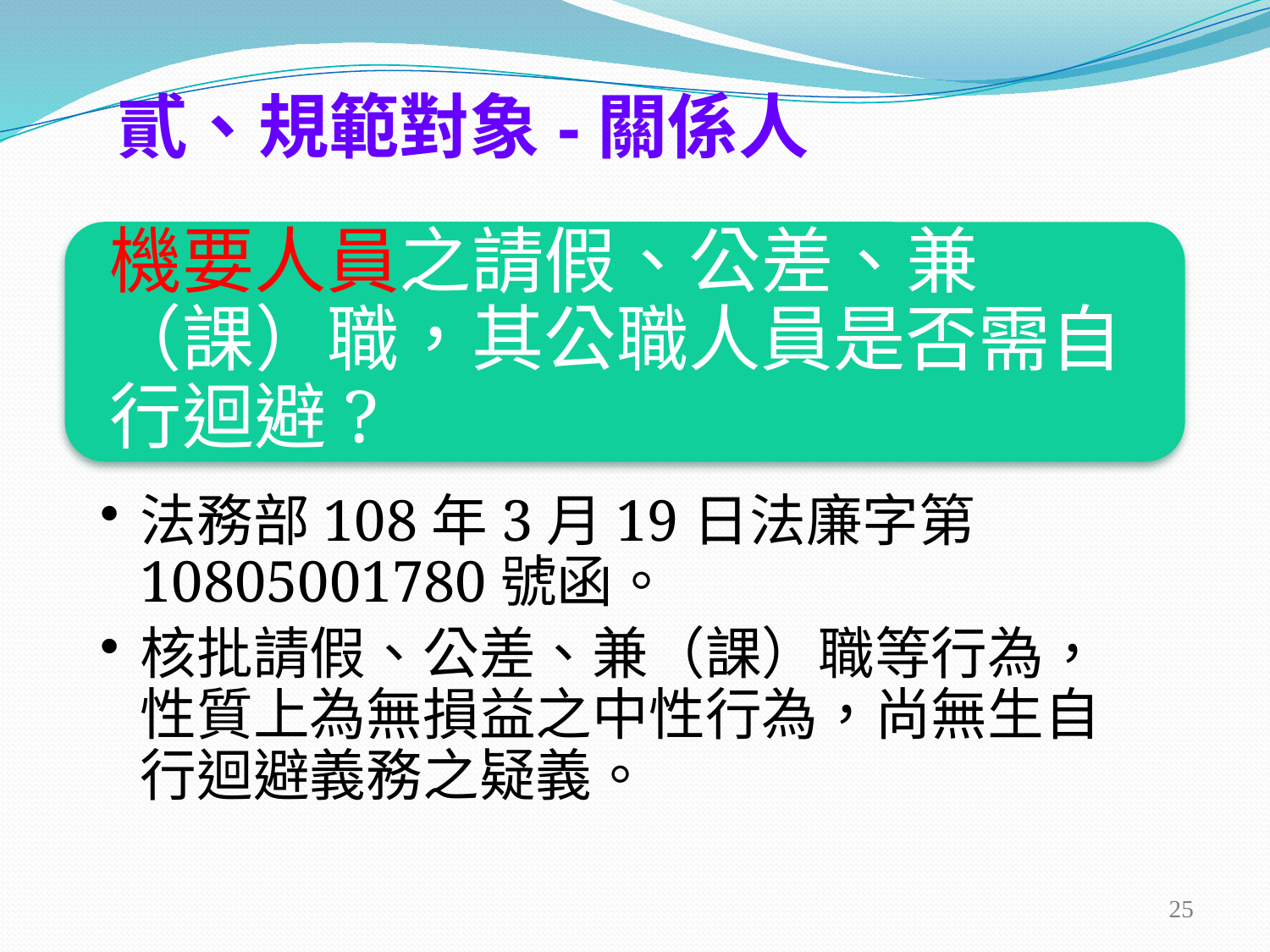

貳、規範對象-關係人
機要人員之請假、公差、兼（課）職，其公職人員是否需自行迴避?
法務部108年3月19日法廉字第10805001780號函。
核批請假、公差、兼（課）職等行為，性質上為無損益之中性行為，尚無生自行迴避義務之疑義。
25